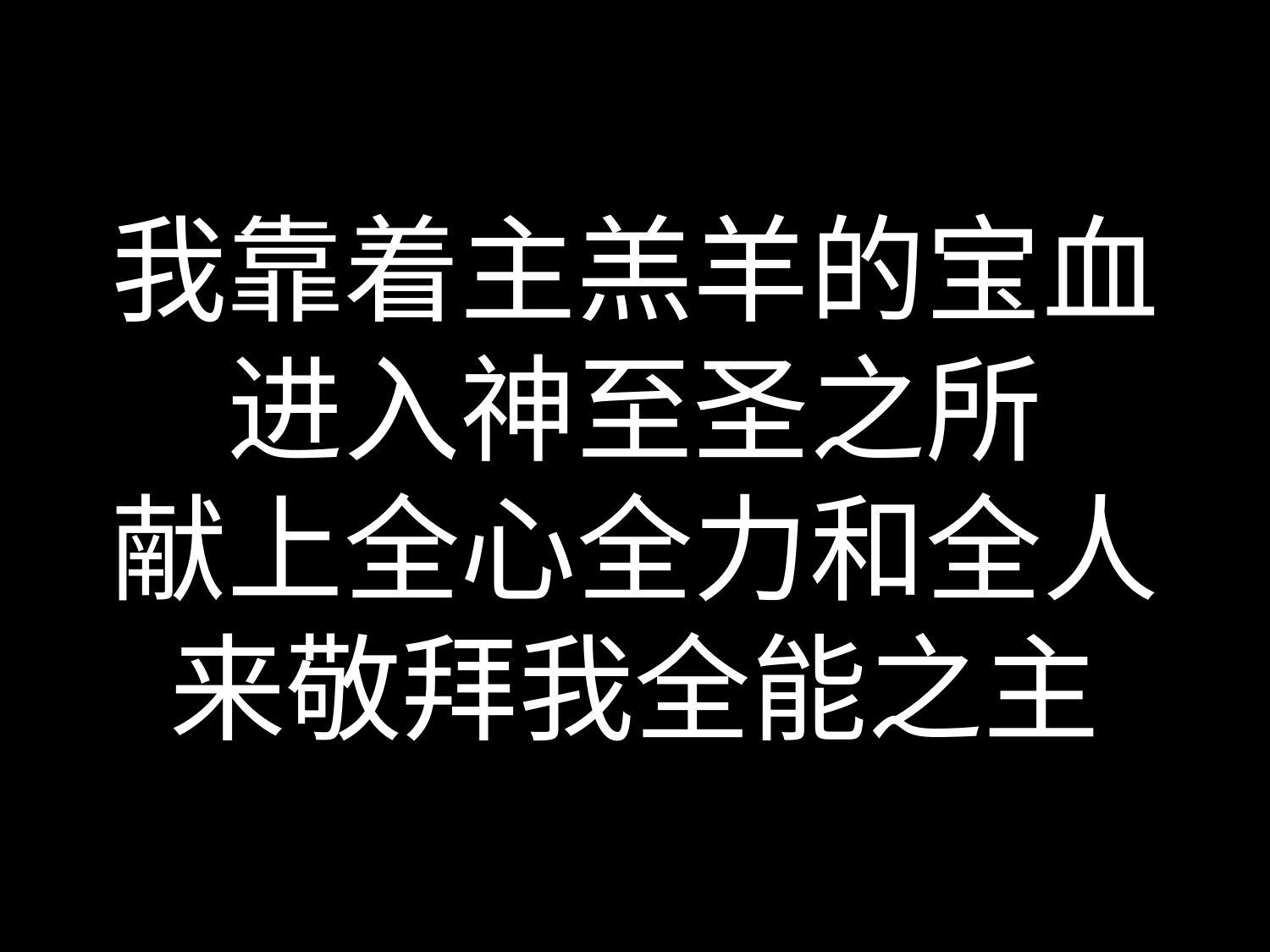

# 我靠着主羔羊的宝血 进入神至圣之所 献上全心全力和全人 来敬拜我全能之主